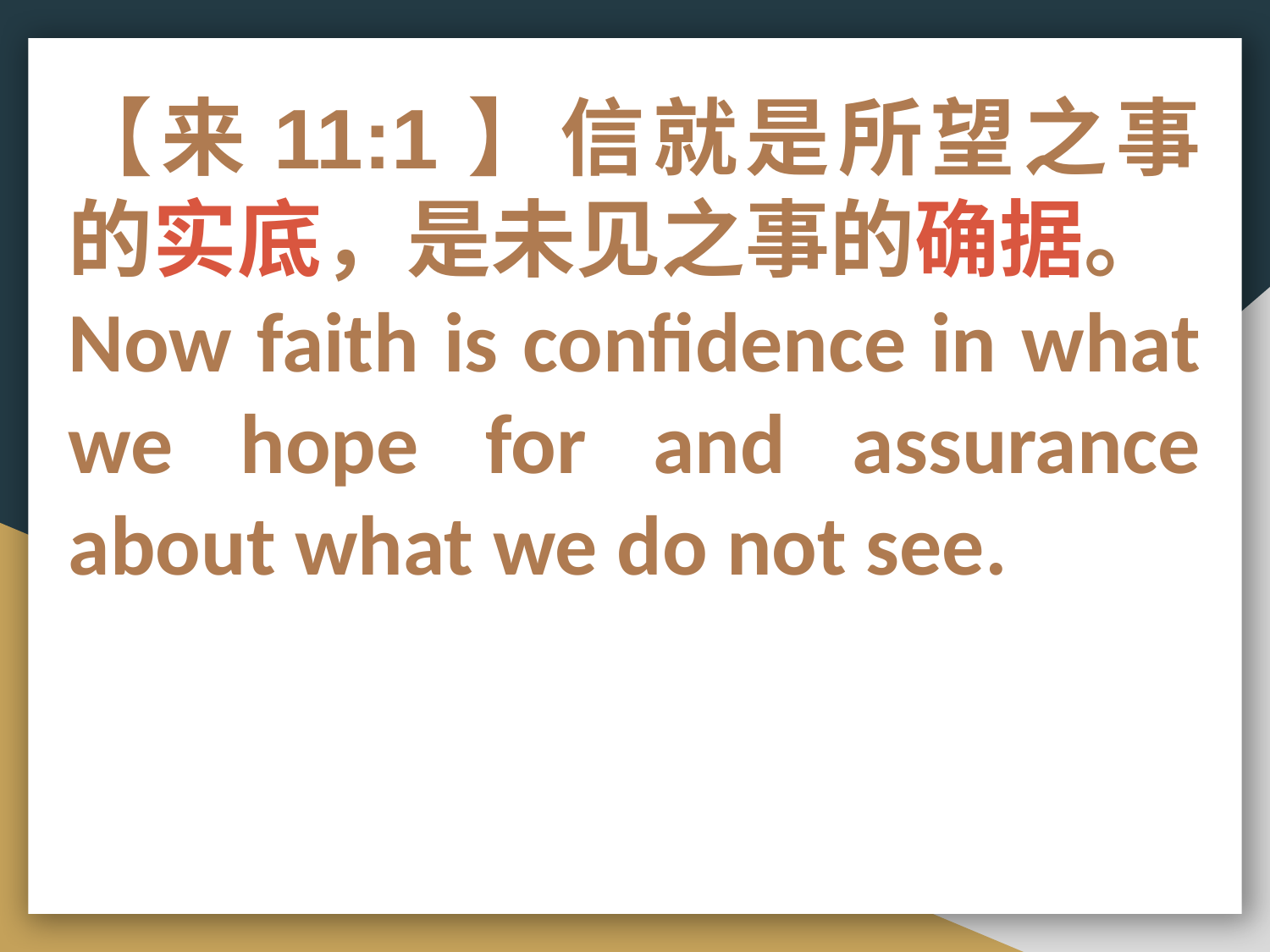

【来11:1】信就是所望之事的实底，是未见之事的确据。
Now faith is confidence in what we hope for and assurance about what we do not see.